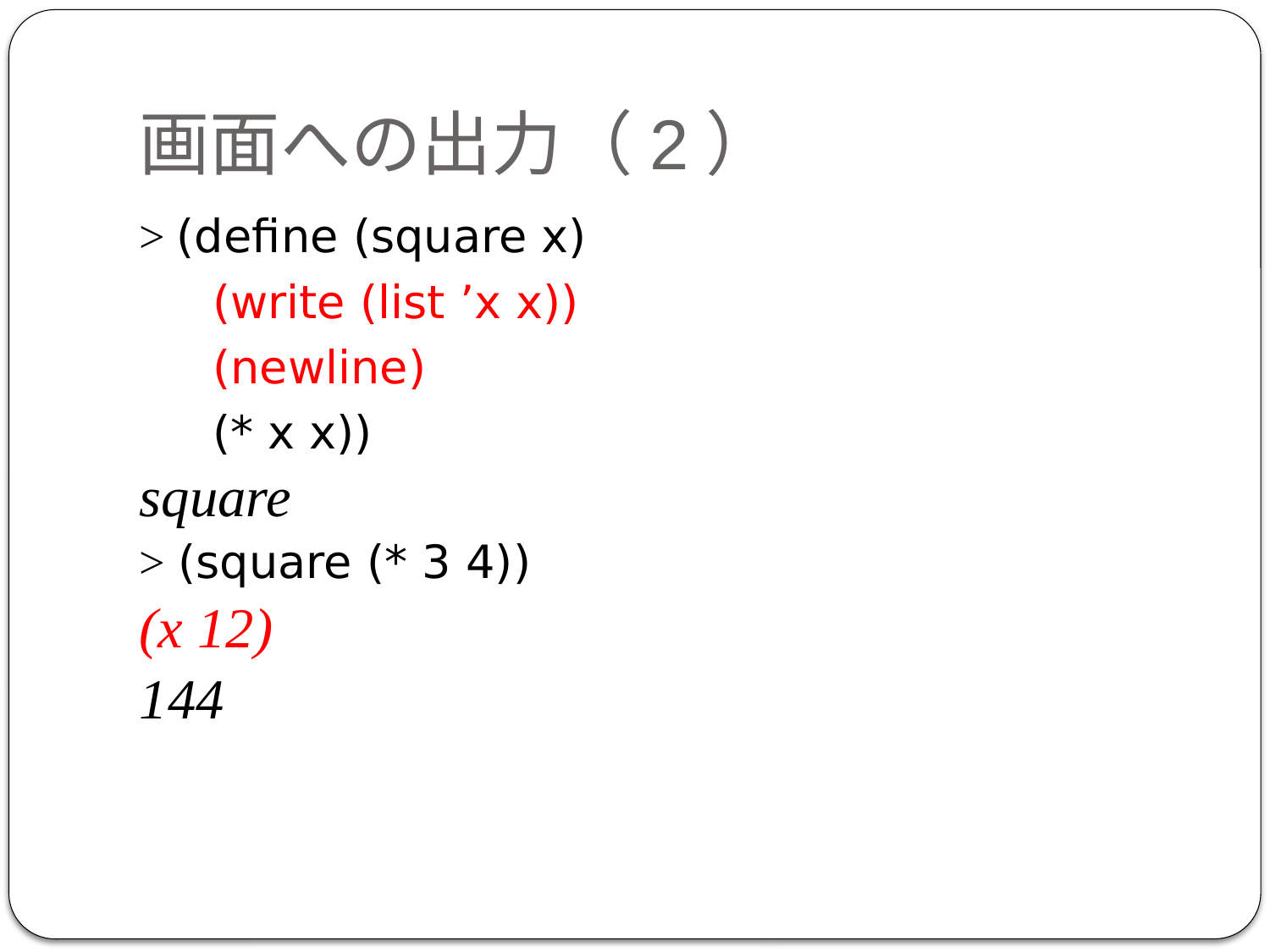

# 画面への出力（2）
> (define (square x)
     (write (list ’x x))
     (newline)
     (* x x))
square
> (square (* 3 4))
(x 12)
144